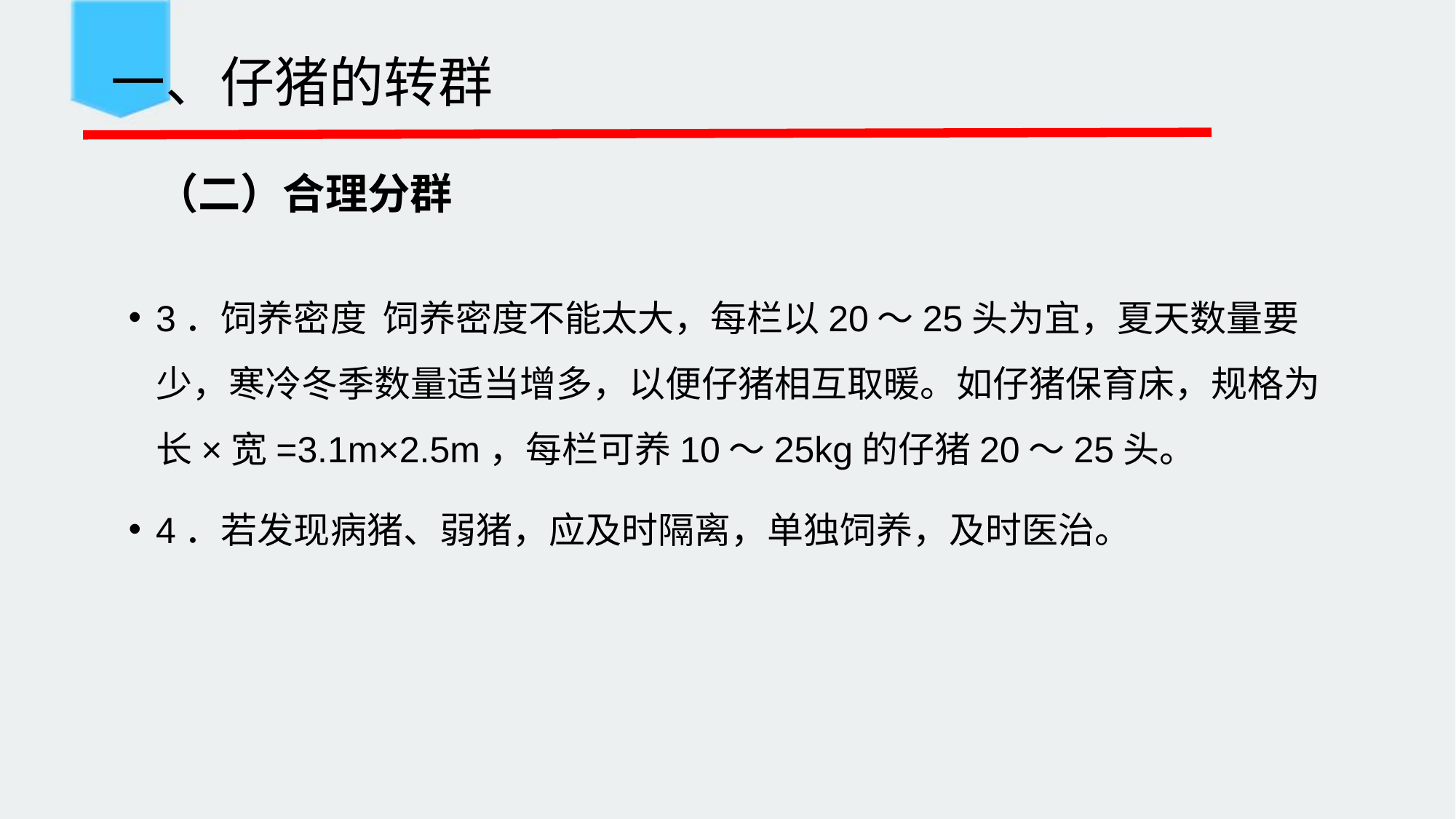

一、仔猪的转群
（二）合理分群

3．饲养密度  饲养密度不能太大，每栏以20～25头为宜，夏天数量要少，寒冷冬季数量适当增多，以便仔猪相互取暖。如仔猪保育床，规格为长×宽=3.1m×2.5m，每栏可养10～25kg的仔猪20～25头。
4．若发现病猪、弱猪，应及时隔离，单独饲养，及时医治。